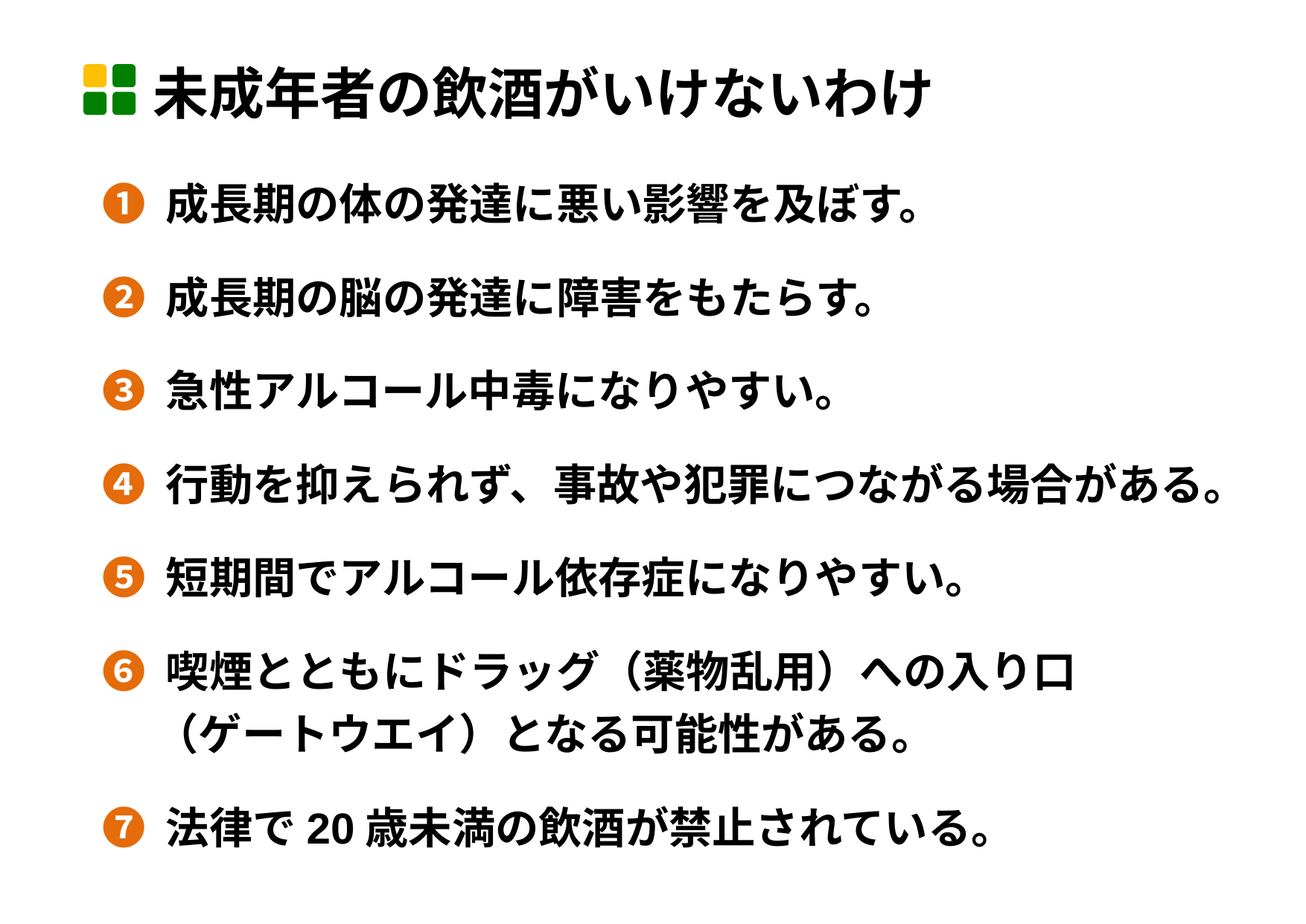

# 未成年者の飲酒がいけないわけ

➊ 成長期の体の発達に悪い影響を及ぼす。
➋ 成長期の脳の発達に障害をもたらす。
➌ 急性アルコール中毒になりやすい。
➍ 行動を抑えられず、事故や犯罪につながる場合がある。
➎ 短期間でアルコール依存症になりやすい。
➏ 喫煙とともにドラッグ（薬物乱用）への入り口　
　 （ゲートウエイ）となる可能性がある。
➐ 法律で20歳未満の飲酒が禁止されている。